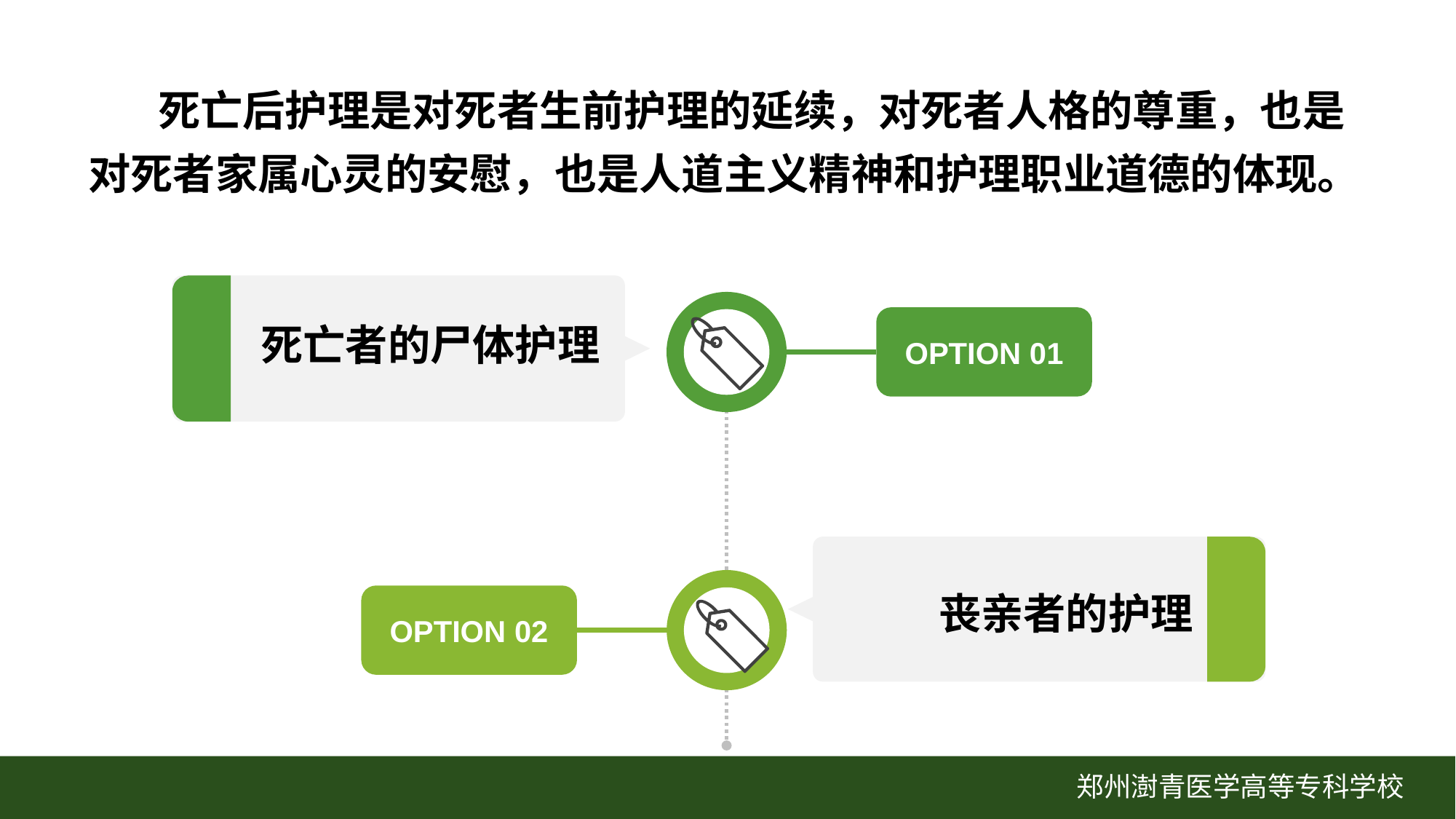

死亡后护理是对死者生前护理的延续，对死者人格的尊重，也是对死者家属心灵的安慰，也是人道主义精神和护理职业道德的体现。

OPTION 01
死亡者的尸体护理

丧亲者的护理
OPTION 02

郑州澍青医学高等专科学校